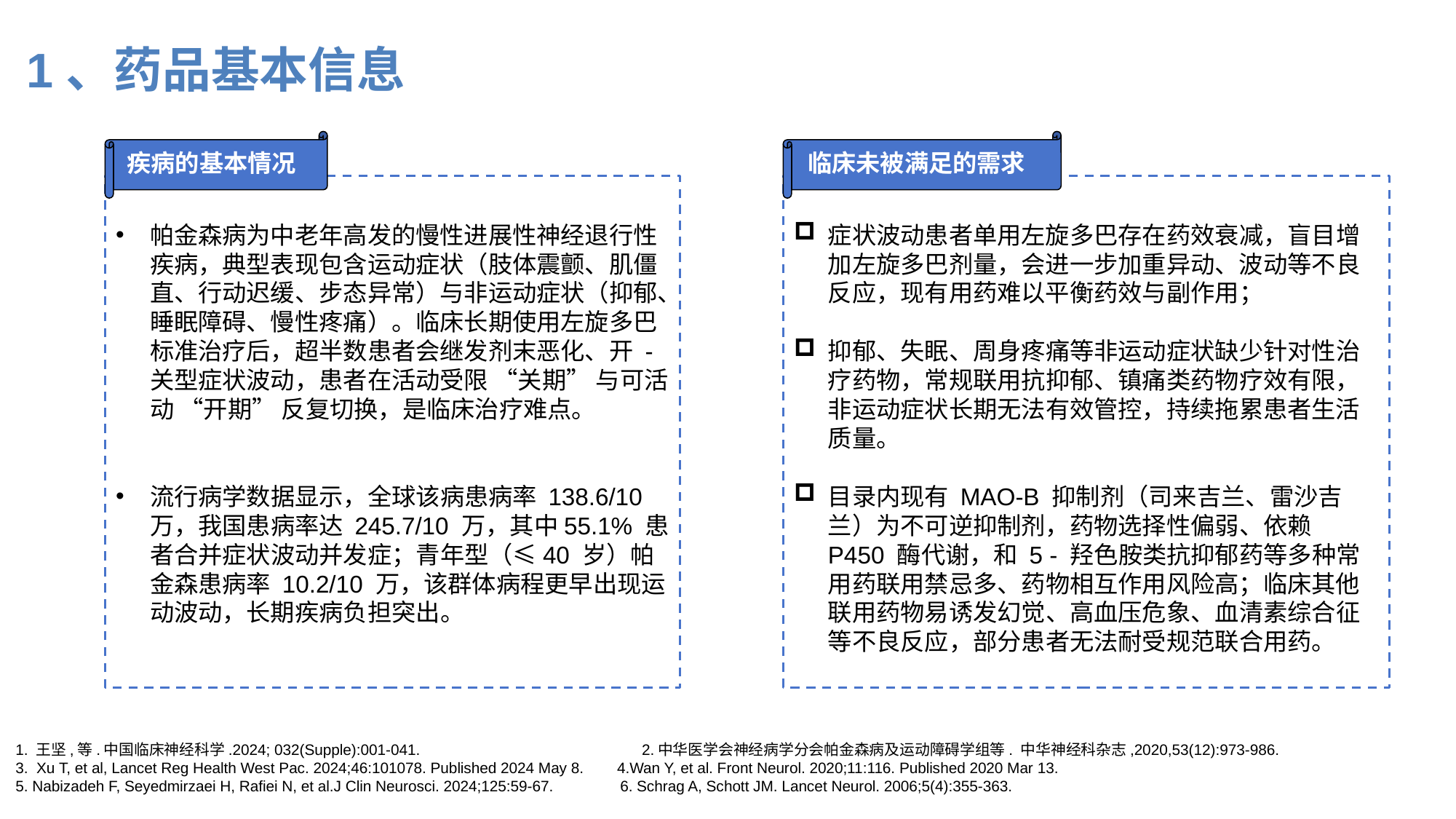

1、药品基本信息

疾病的基本情况

临床未被满足的需求

帕金森病为中老年高发的慢性进展性神经退行性疾病，典型表现包含运动症状（肢体震颤、肌僵直、行动迟缓、步态异常）与非运动症状（抑郁、睡眠障碍、慢性疼痛）。临床长期使用左旋多巴标准治疗后，超半数患者会继发剂末恶化、开 - 关型症状波动，患者在活动受限 “关期” 与可活动 “开期” 反复切换，是临床治疗难点。

流行病学数据显示，全球该病患病率 138.6/10 万，我国患病率达 245.7/10 万，其中55.1% 患者合并症状波动并发症；青年型（≤40 岁）帕金森患病率 10.2/10 万，该群体病程更早出现运动波动，长期疾病负担突出。
症状波动患者单用左旋多巴存在药效衰减，盲目增加左旋多巴剂量，会进一步加重异动、波动等不良反应，现有用药难以平衡药效与副作用；

抑郁、失眠、周身疼痛等非运动症状缺少针对性治疗药物，常规联用抗抑郁、镇痛类药物疗效有限，非运动症状长期无法有效管控，持续拖累患者生活质量。

目录内现有 MAO-B 抑制剂（司来吉兰、雷沙吉兰）为不可逆抑制剂，药物选择性偏弱、依赖 P450 酶代谢，和 5 - 羟色胺类抗抑郁药等多种常用药联用禁忌多、药物相互作用风险高；临床其他联用药物易诱发幻觉、高血压危象、血清素综合征等不良反应，部分患者无法耐受规范联合用药。
1. 王坚,等.中国临床神经科学.2024; 032(Supple):001-041.                                                     2.中华医学会神经病学分会帕金森病及运动障碍学组等. 中华神经科杂志,2020,53(12):973-986.
3.  Xu T, et al, Lancet Reg Health West Pac. 2024;46:101078. Published 2024 May 8.        4.Wan Y, et al. Front Neurol. 2020;11:116. Published 2020 Mar 13.
5. Nabizadeh F, Seyedmirzaei H, Rafiei N, et al.J Clin Neurosci. 2024;125:59-67.                6. Schrag A, Schott JM. Lancet Neurol. 2006;5(4):355-363.